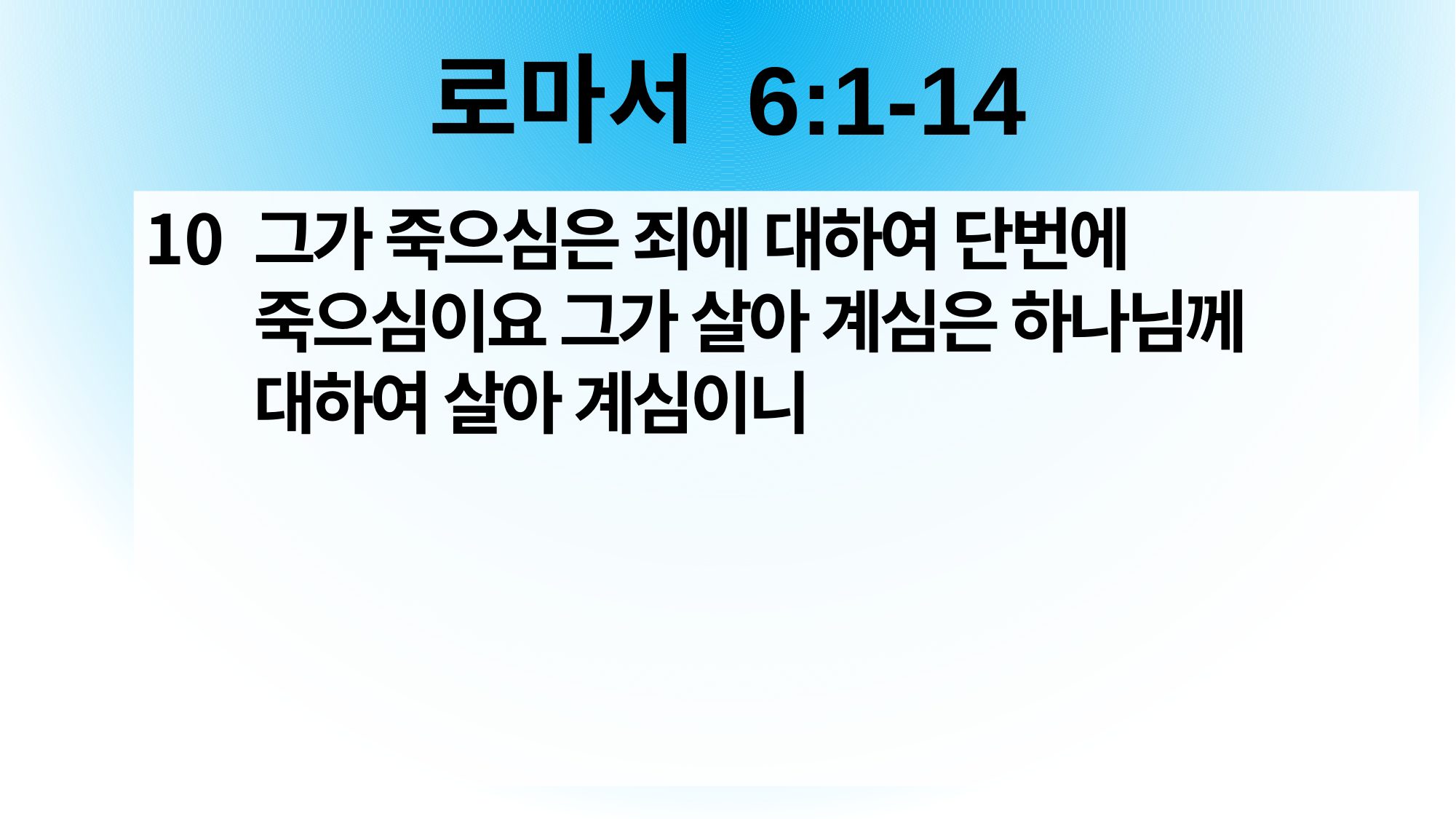

# 로마서 6:1-14
그가 죽으심은 죄에 대하여 단번에 죽으심이요 그가 살아 계심은 하나님께 대하여 살아 계심이니